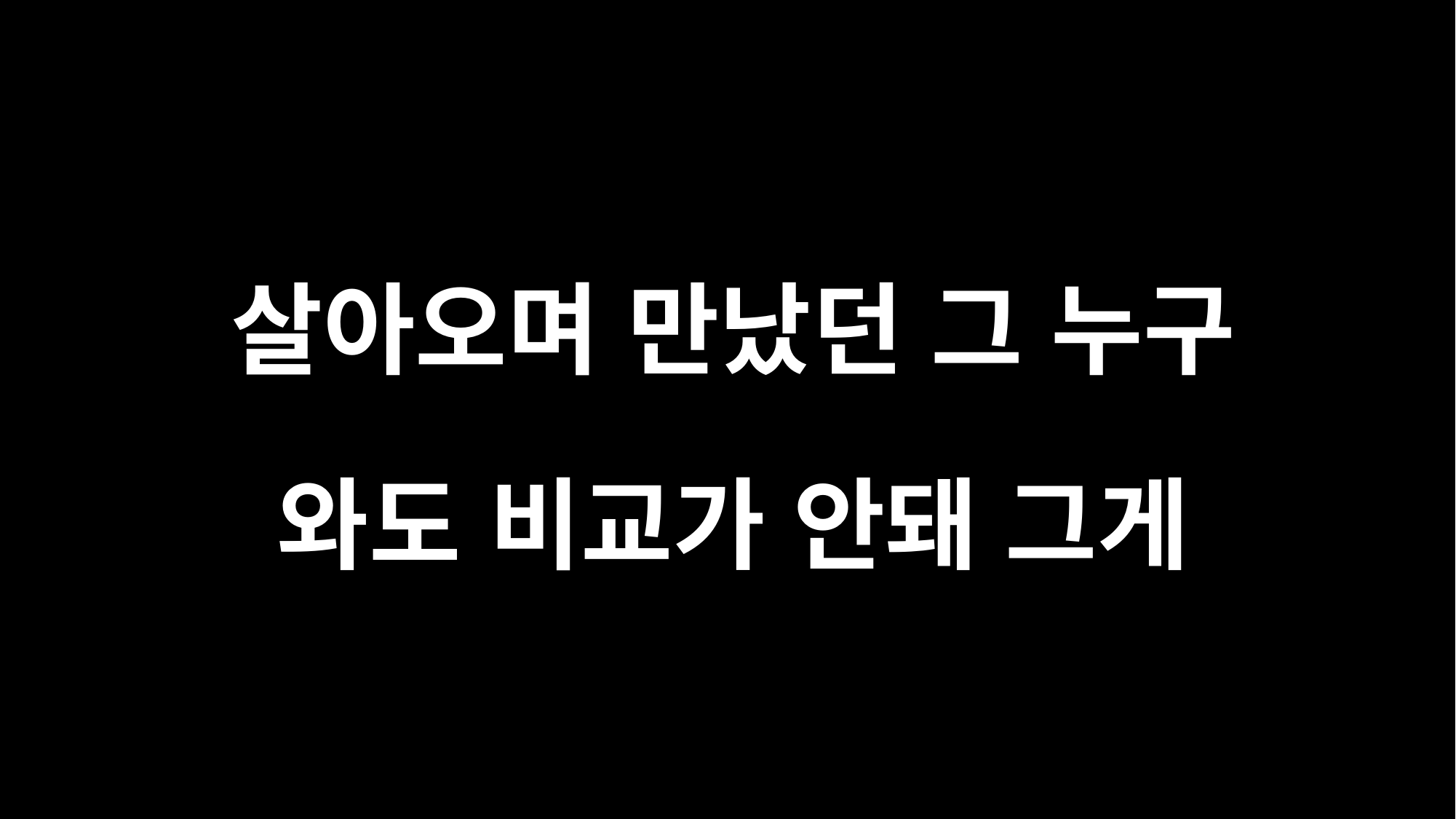

살아오며 만났던 그 누구
와도 비교가 안돼 그게